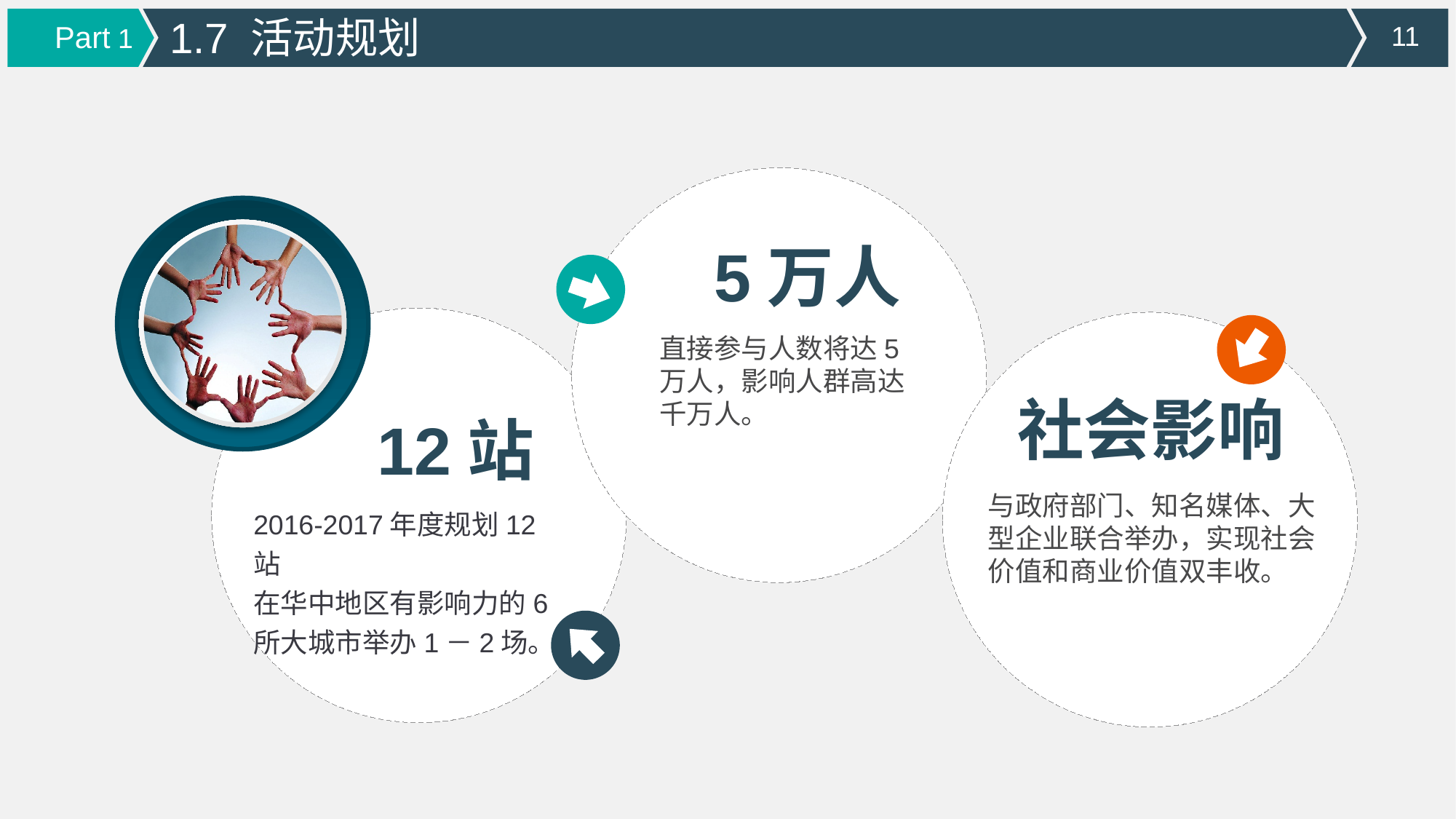

1.7 活动规划
Part 1

5万人

直接参与人数将达5万人，影响人群高达千万人。

社会影响
12站
与政府部门、知名媒体、大型企业联合举办，实现社会价值和商业价值双丰收。
2016-2017年度规划12站
在华中地区有影响力的6所大城市举办1－2场。